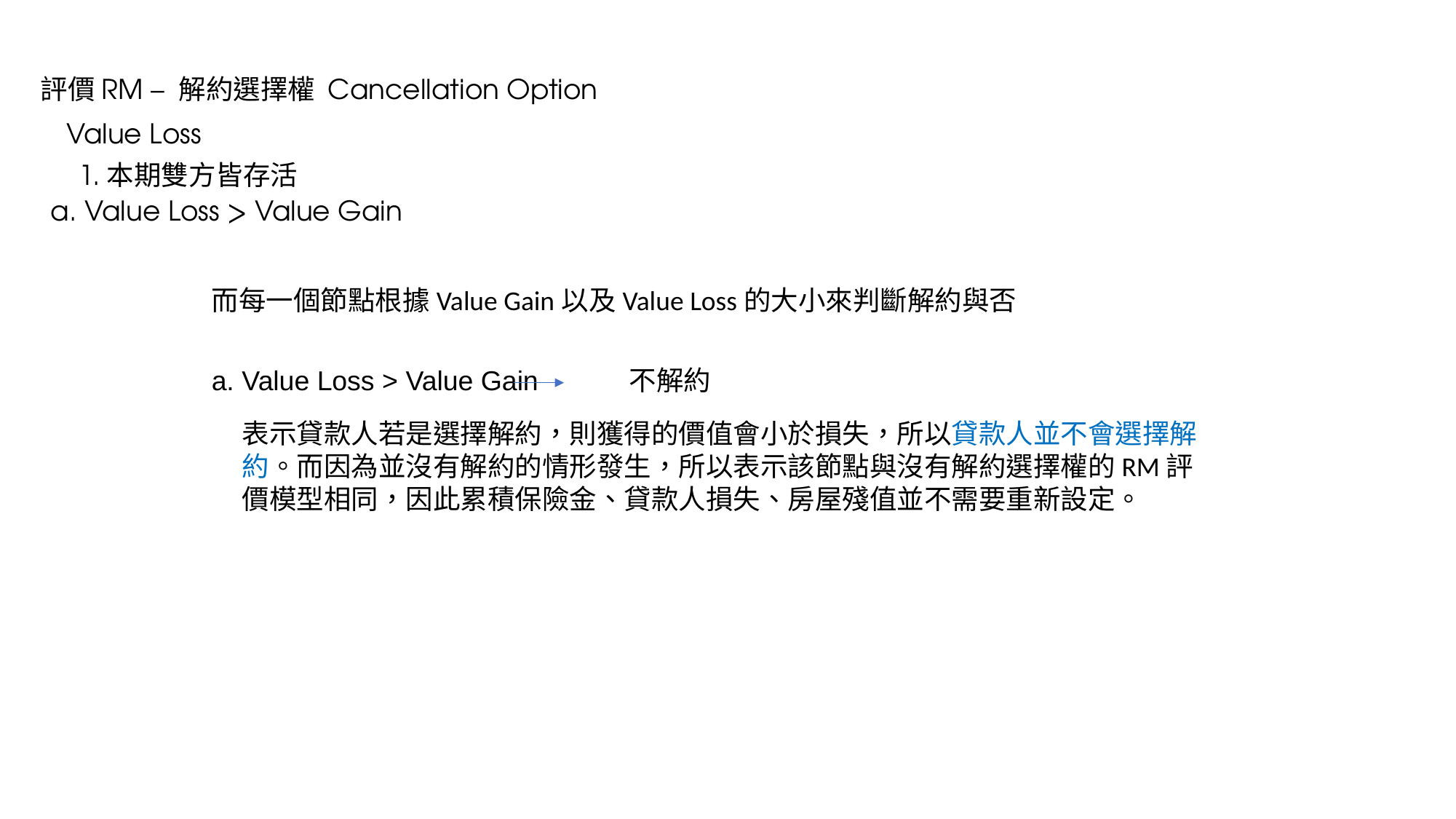

評價RM – 解約選擇權 Cancellation Option
Value Loss
1.本期雙方皆存活
a. Value Loss > Value Gain
而每一個節點根據Value Gain以及Value Loss的大小來判斷解約與否
a. Value Loss > Value Gain           不解約
表示貸款人若是選擇解約，則獲得的價值會小於損失，所以貸款人並不會選擇解約。而因為並沒有解約的情形發生，所以表示該節點與沒有解約選擇權的RM評價模型相同，因此累積保險金、貸款人損失、房屋殘值並不需要重新設定。